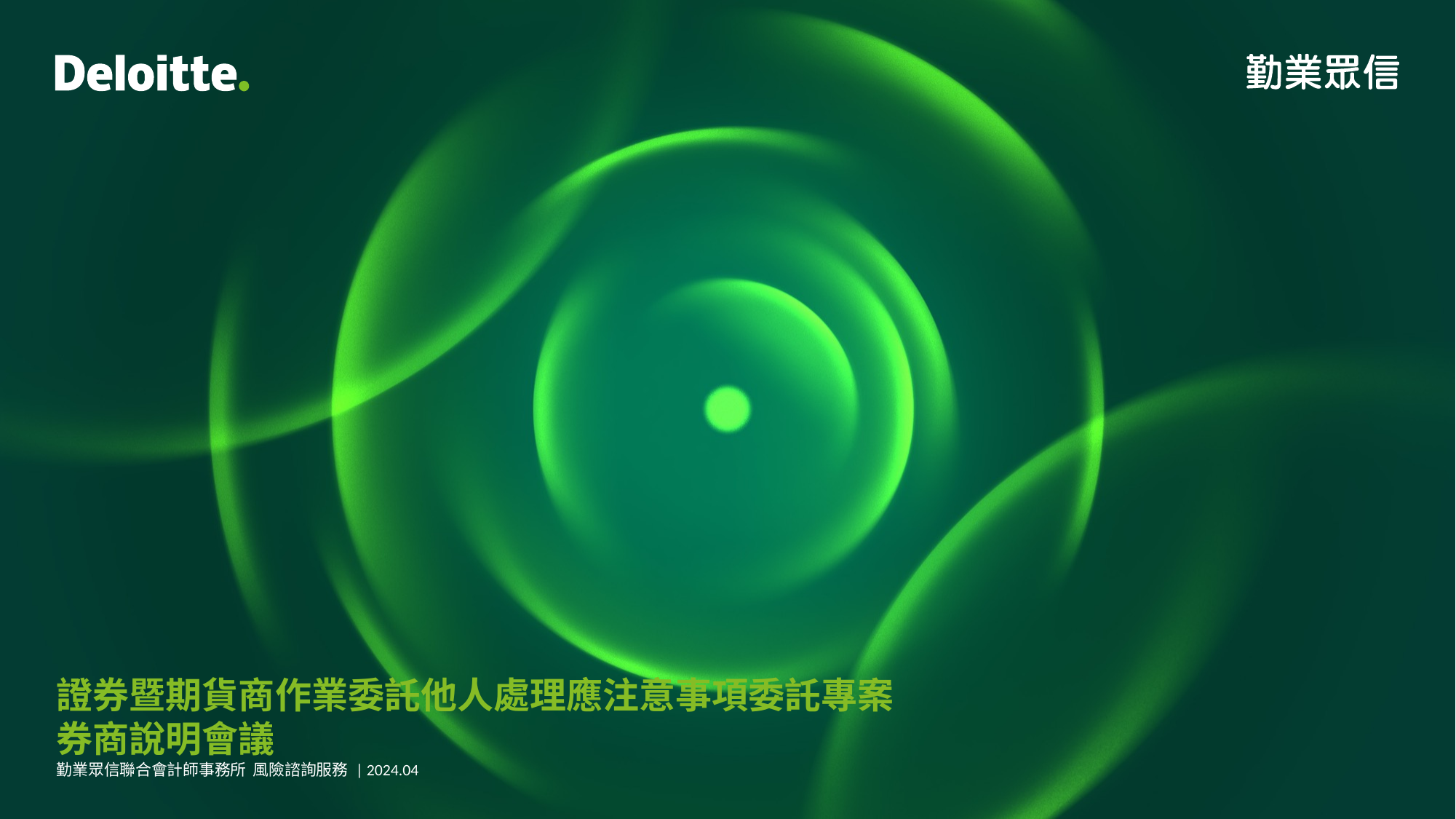

證券暨期貨商作業委託他人處理應注意事項委託專案
券商說明會議
勤業眾信聯合會計師事務所  風險諮詢服務 | 2024.04